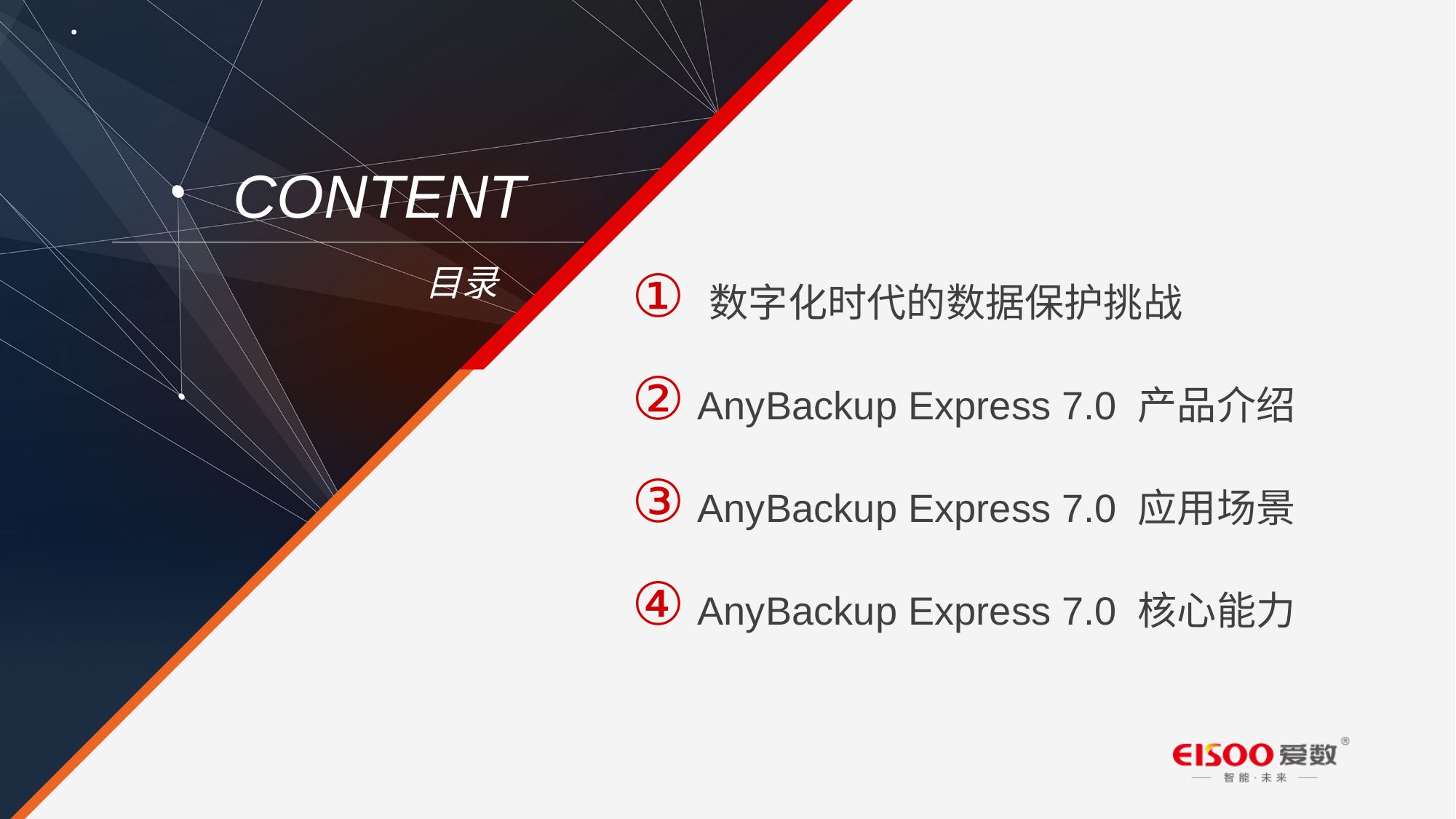

数字化时代的数据保护挑战
 AnyBackup Express 7.0 产品介绍
 AnyBackup Express 7.0 应用场景
 AnyBackup Express 7.0 核心能力